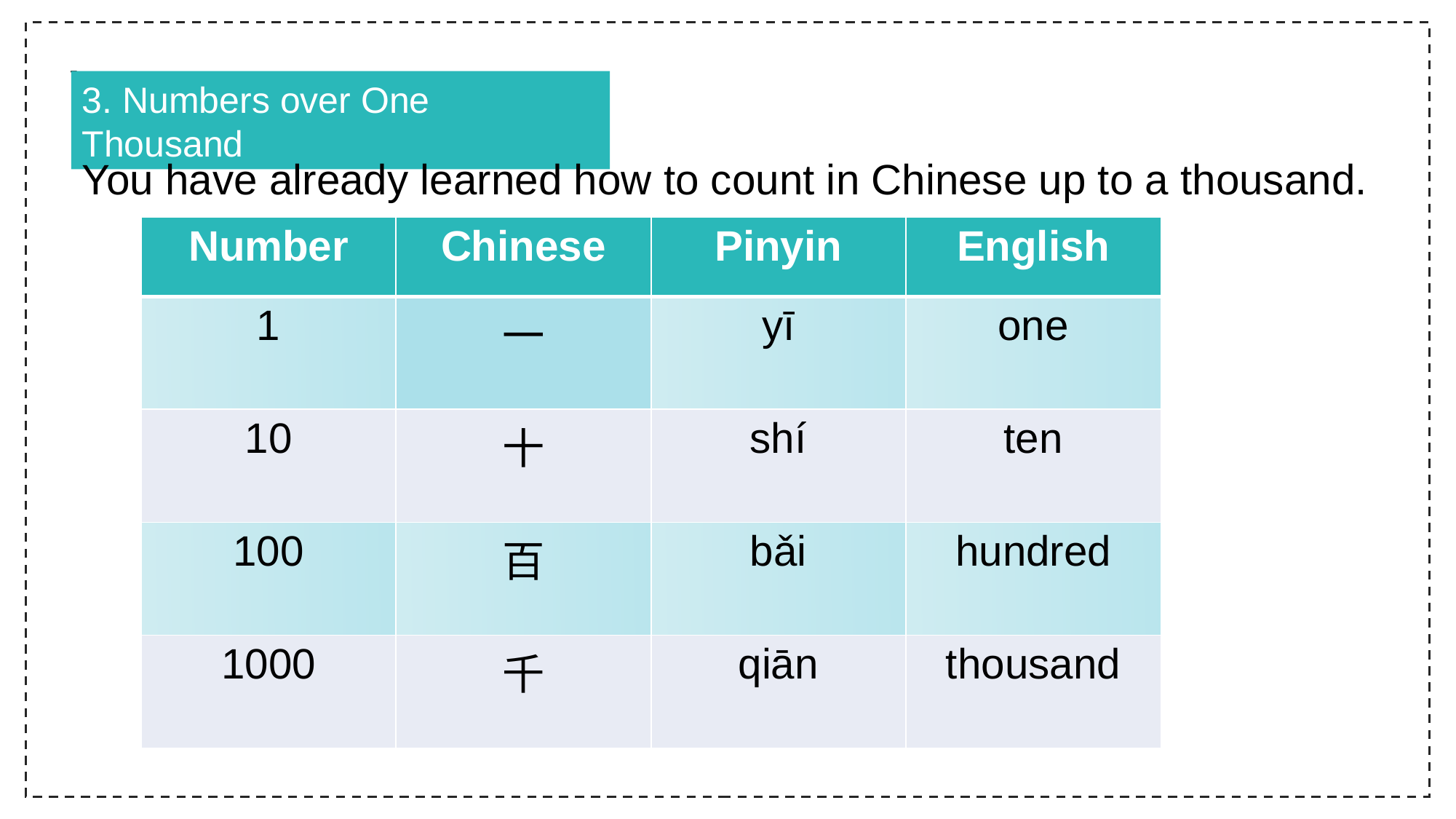

3. Numbers over One Thousand
You have already learned how to count in Chinese up to a thousand.
| Number | Chinese | Pinyin | English |
| --- | --- | --- | --- |
| 1 | 一 | yī | one |
| 10 | 十 | shí | ten |
| 100 | 百 | bǎi | hundred |
| 1000 | 千 | qiān | thousand |